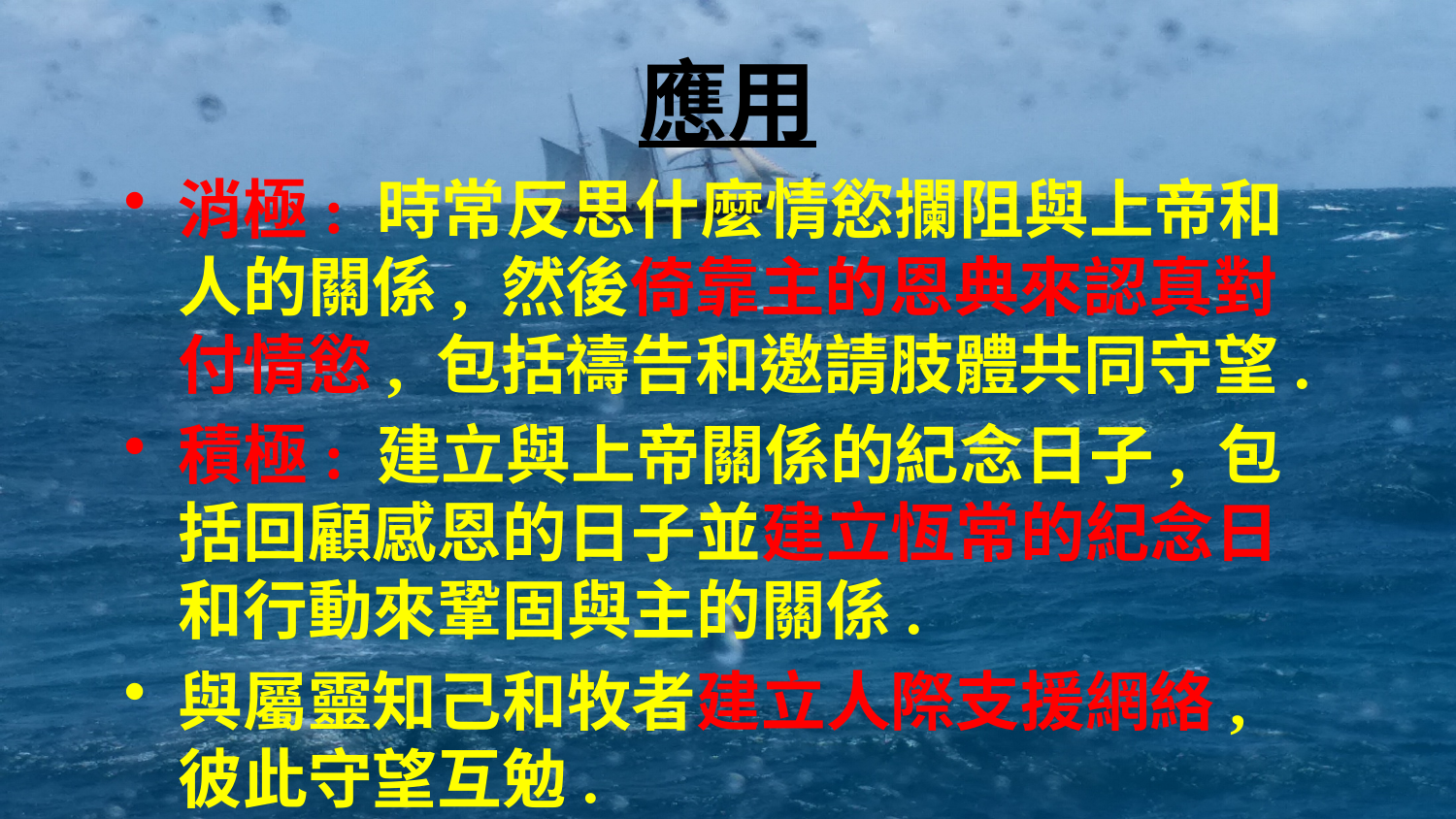

# 應用
消極: 時常反思什麼情慾攔阻與上帝和人的關係, 然後倚靠主的恩典來認真對付情慾, 包括禱告和邀請肢體共同守望.
積極: 建立與上帝關係的紀念日子, 包括回顧感恩的日子並建立恆常的紀念日和行動來鞏固與主的關係.
與屬靈知己和牧者建立人際支援網絡, 彼此守望互勉.